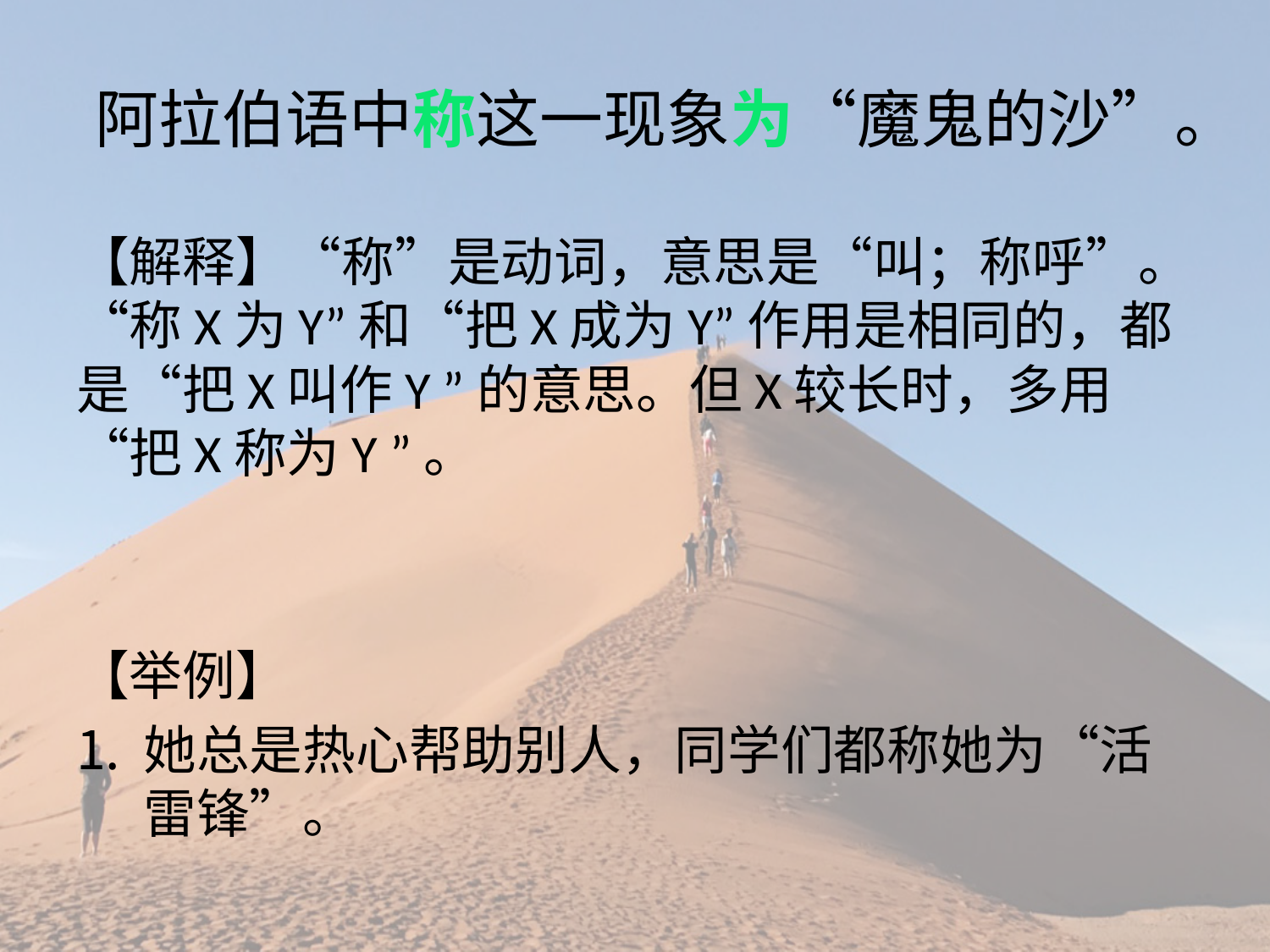

# 阿拉伯语中称这一现象为“魔鬼的沙”。
【解释】“称”是动词，意思是“叫；称呼”。“称X为Y”和“把X成为Y”作用是相同的，都是“把X叫作Y ”的意思。但X较长时，多用“把X称为Y ”。

【举例】
她总是热心帮助别人，同学们都称她为“活雷锋”。